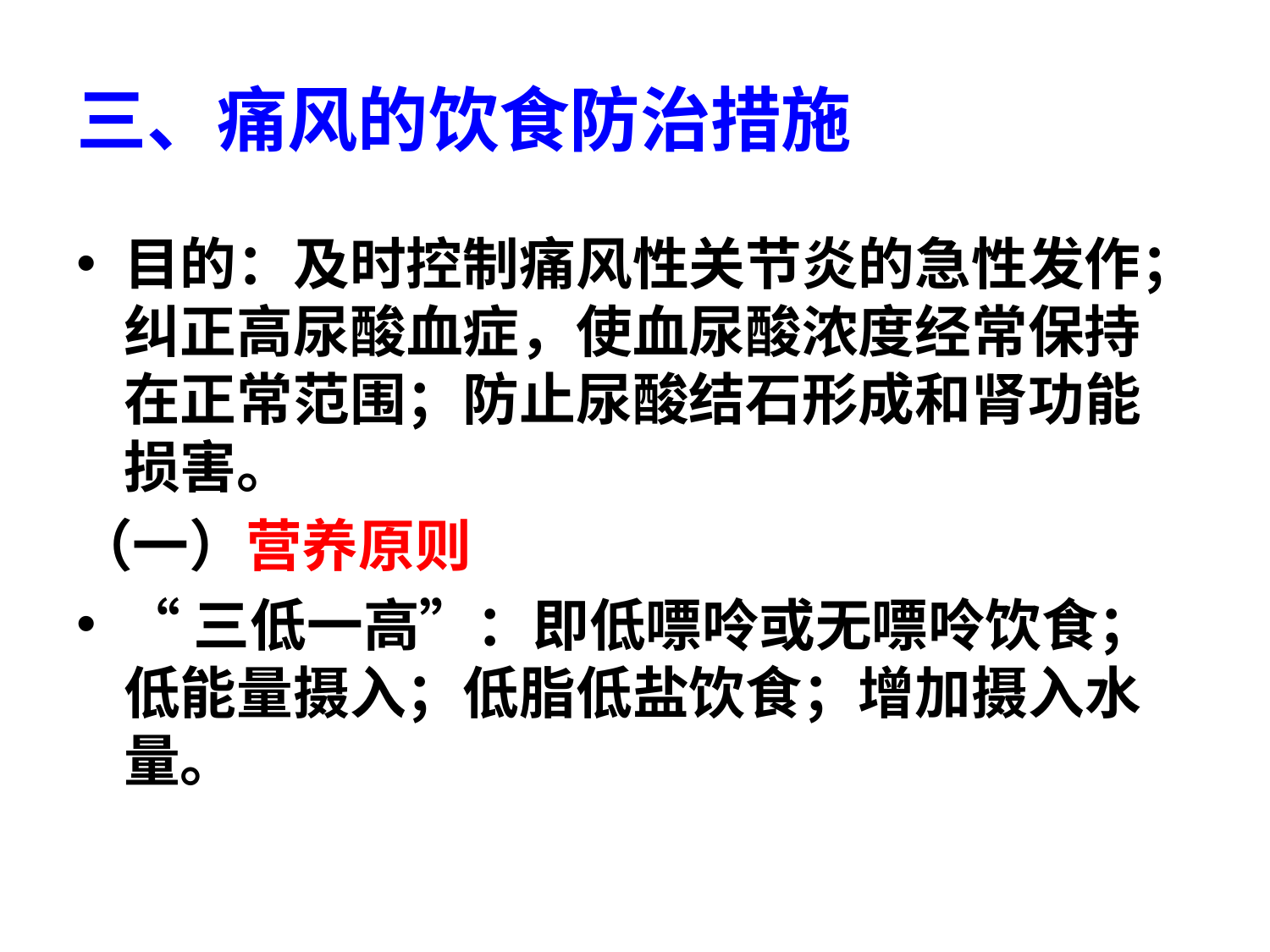

# 三、痛风的饮食防治措施
目的：及时控制痛风性关节炎的急性发作；纠正高尿酸血症，使血尿酸浓度经常保持在正常范围；防止尿酸结石形成和肾功能损害。
（一）营养原则
“三低一高”：即低嘌呤或无嘌呤饮食；低能量摄入；低脂低盐饮食；增加摄入水量。